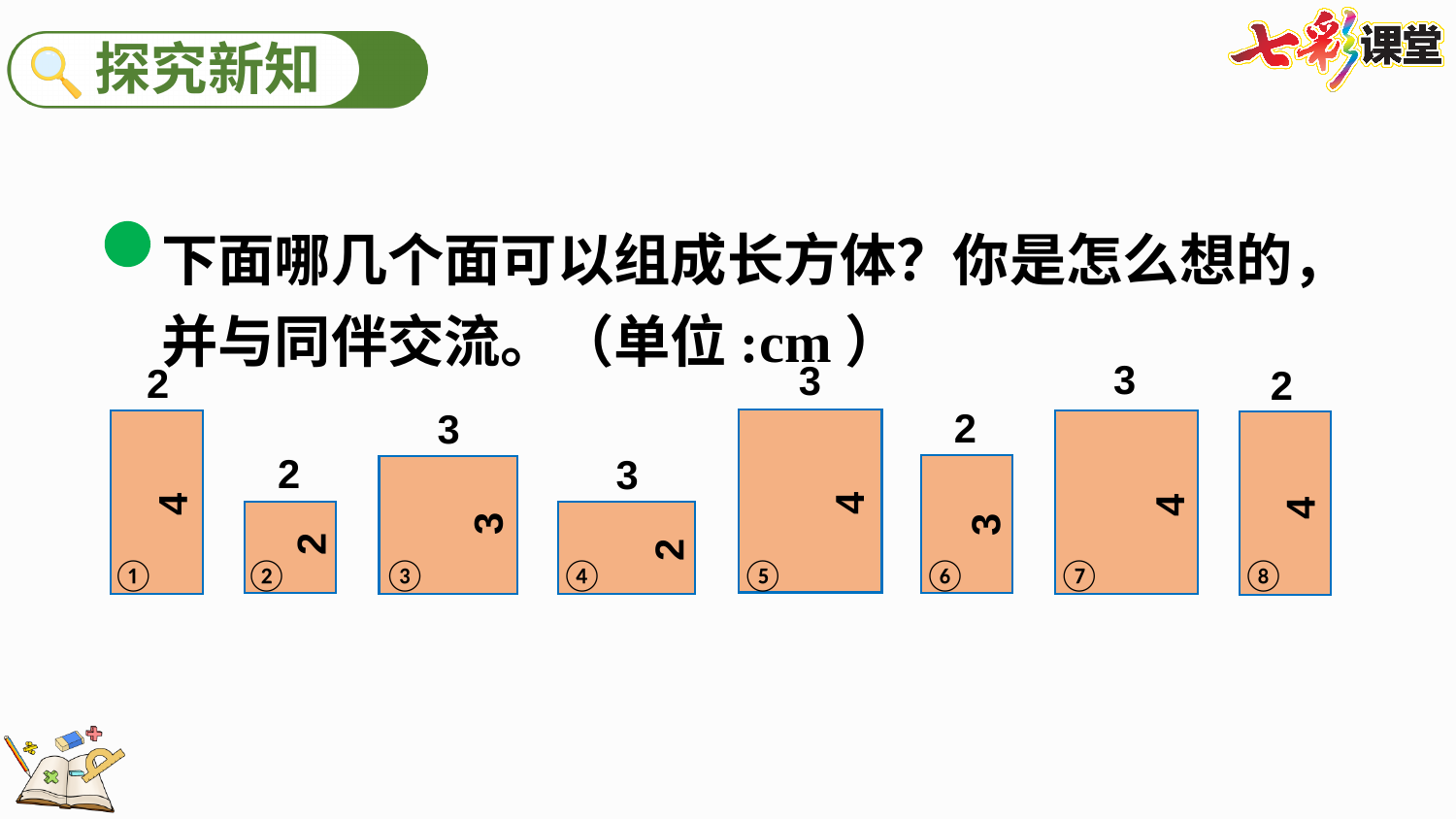

下面哪几个面可以组成长方体？你是怎么想的，并与同伴交流。（单位:cm）

3

4
⑦
3

4
⑤
2

4
①
2

4
⑧
2

3
⑥
3

3
③
2

2
②
3

2
④